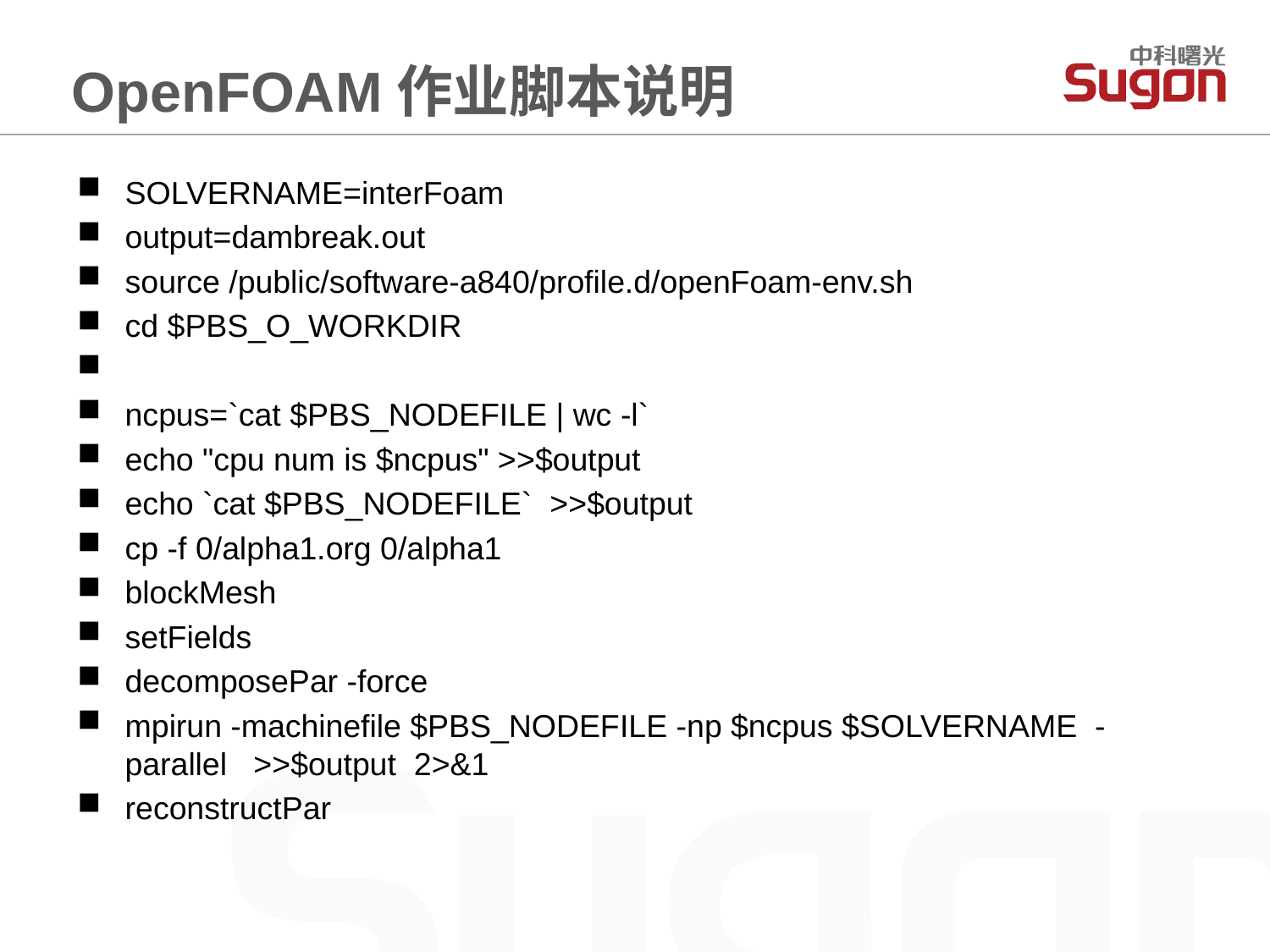

OpenFOAM作业脚本说明

SOLVERNAME=interFoam
output=dambreak.out
source /public/software-a840/profile.d/openFoam-env.sh
cd $PBS_O_WORKDIR

ncpus=`cat $PBS_NODEFILE | wc -l`
echo "cpu num is $ncpus" >>$output
echo `cat $PBS_NODEFILE`  >>$output
cp -f 0/alpha1.org 0/alpha1
blockMesh
setFields
decomposePar -force
mpirun -machinefile $PBS_NODEFILE -np $ncpus $SOLVERNAME  -parallel   >>$output  2>&1
reconstructPar